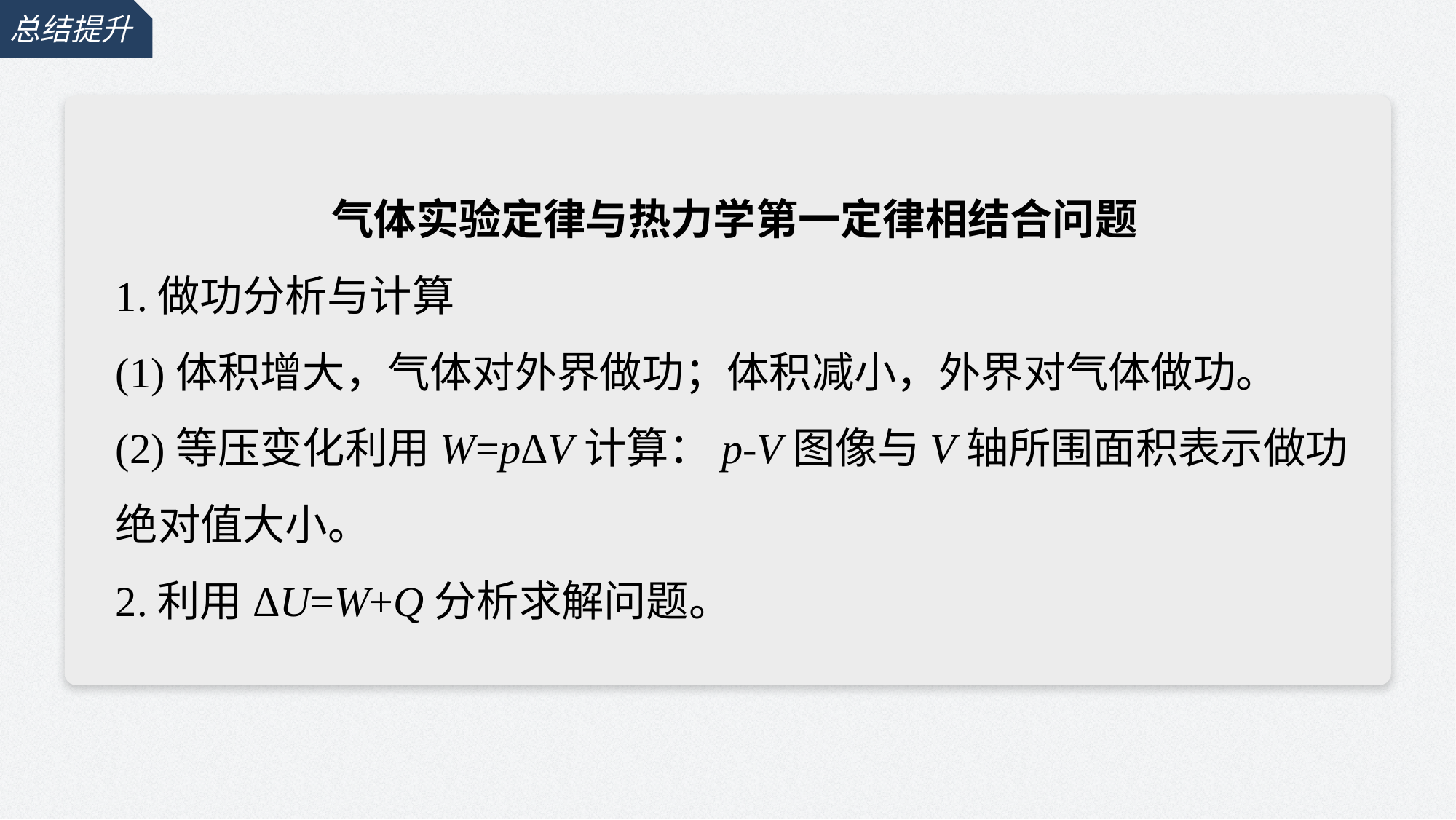

总结提升

气体实验定律与热力学第一定律相结合问题
1.做功分析与计算
(1)体积增大，气体对外界做功；体积减小，外界对气体做功。
(2)等压变化利用W=pΔV计算：p-V图像与V轴所围面积表示做功绝对值大小。
2.利用ΔU=W+Q分析求解问题。